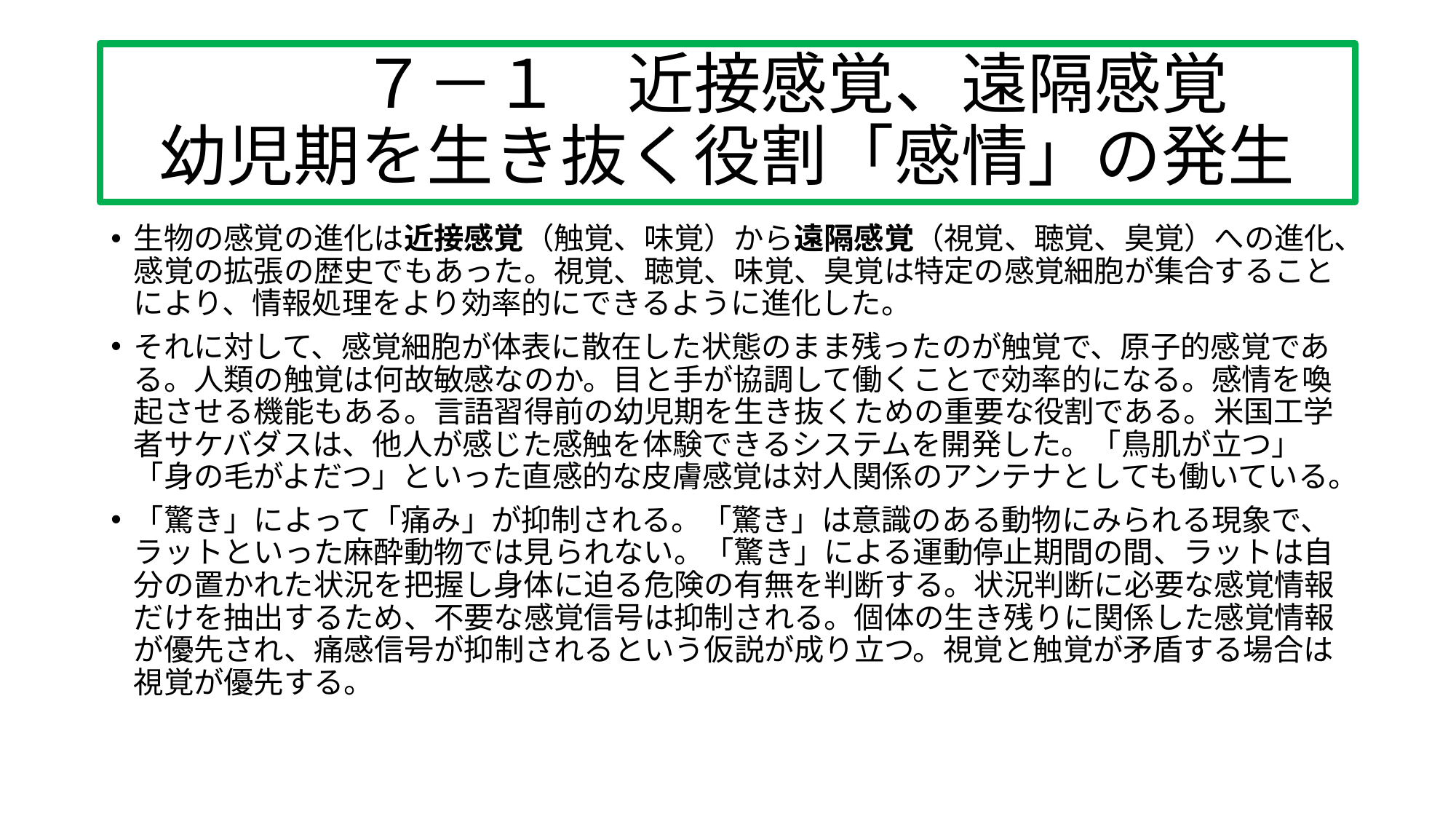

# ７－１　近接感覚、遠隔感覚 幼児期を生き抜く役割「感情」の発生
生物の感覚の進化は近接感覚（触覚、味覚）から遠隔感覚（視覚、聴覚、臭覚）への進化、感覚の拡張の歴史でもあった。視覚、聴覚、味覚、臭覚は特定の感覚細胞が集合することにより、情報処理をより効率的にできるように進化した。
それに対して、感覚細胞が体表に散在した状態のまま残ったのが触覚で、原子的感覚である。人類の触覚は何故敏感なのか。目と手が協調して働くことで効率的になる。感情を喚起させる機能もある。言語習得前の幼児期を生き抜くための重要な役割である。米国工学者サケバダスは、他人が感じた感触を体験できるシステムを開発した。「鳥肌が立つ」「身の毛がよだつ」といった直感的な皮膚感覚は対人関係のアンテナとしても働いている。
「驚き」によって「痛み」が抑制される。「驚き」は意識のある動物にみられる現象で、ラットといった麻酔動物では見られない。「驚き」による運動停止期間の間、ラットは自分の置かれた状況を把握し身体に迫る危険の有無を判断する。状況判断に必要な感覚情報だけを抽出するため、不要な感覚信号は抑制される。個体の生き残りに関係した感覚情報が優先され、痛感信号が抑制されるという仮説が成り立つ。視覚と触覚が矛盾する場合は視覚が優先する。